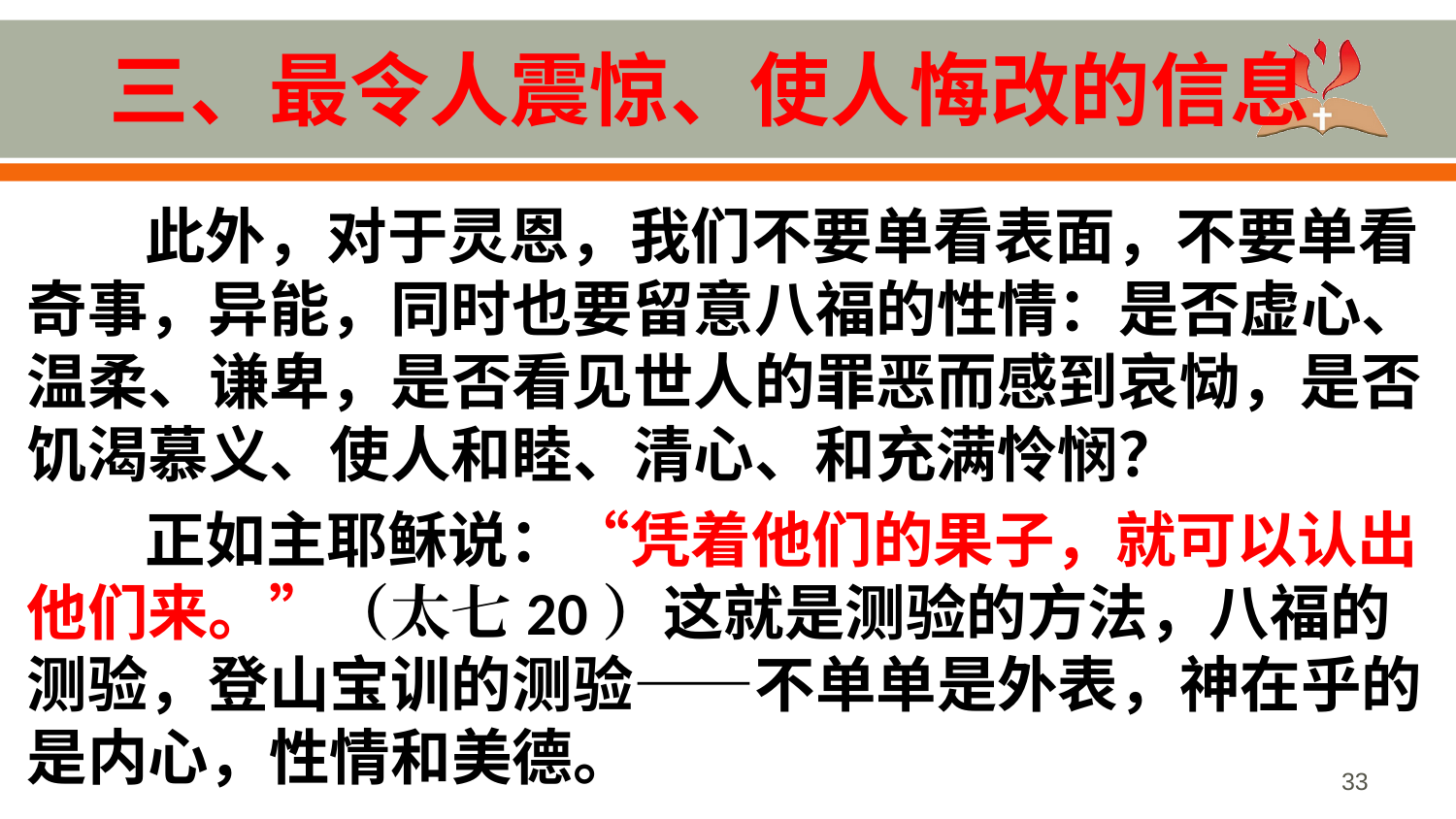

# 三、最令人震惊、使人悔改的信息
此外，对于灵恩，我们不要单看表面，不要单看奇事，异能，同时也要留意八福的性情：是否虚心、温柔、谦卑，是否看见世人的罪恶而感到哀恸，是否饥渴慕义、使人和睦、清心、和充满怜悯？
正如主耶稣说：“凭着他们的果子，就可以认出他们来。”（太七20）这就是测验的方法，八福的测验，登山宝训的测验——不单单是外表，神在乎的是内心，性情和美德。

33